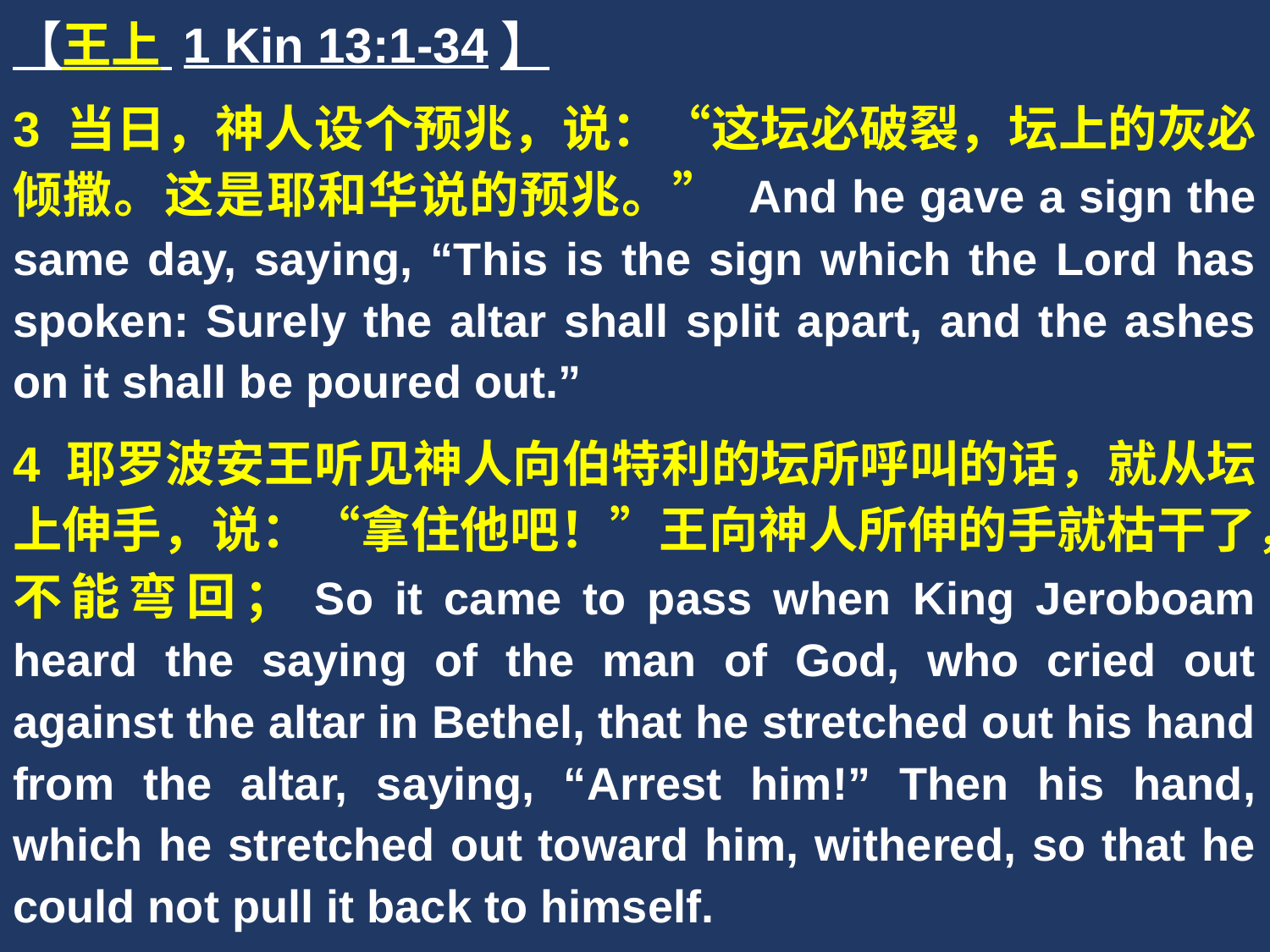

【王上 1 Kin 13:1-34】
3 当日，神人设个预兆，说：“这坛必破裂，坛上的灰必倾撒。这是耶和华说的预兆。” And he gave a sign the same day, saying, “This is the sign which the Lord has spoken: Surely the altar shall split apart, and the ashes on it shall be poured out.”
4 耶罗波安王听见神人向伯特利的坛所呼叫的话，就从坛上伸手，说：“拿住他吧！”王向神人所伸的手就枯干了，不能弯回；So it came to pass when King Jeroboam heard the saying of the man of God, who cried out against the altar in Bethel, that he stretched out his hand from the altar, saying, “Arrest him!” Then his hand, which he stretched out toward him, withered, so that he could not pull it back to himself.